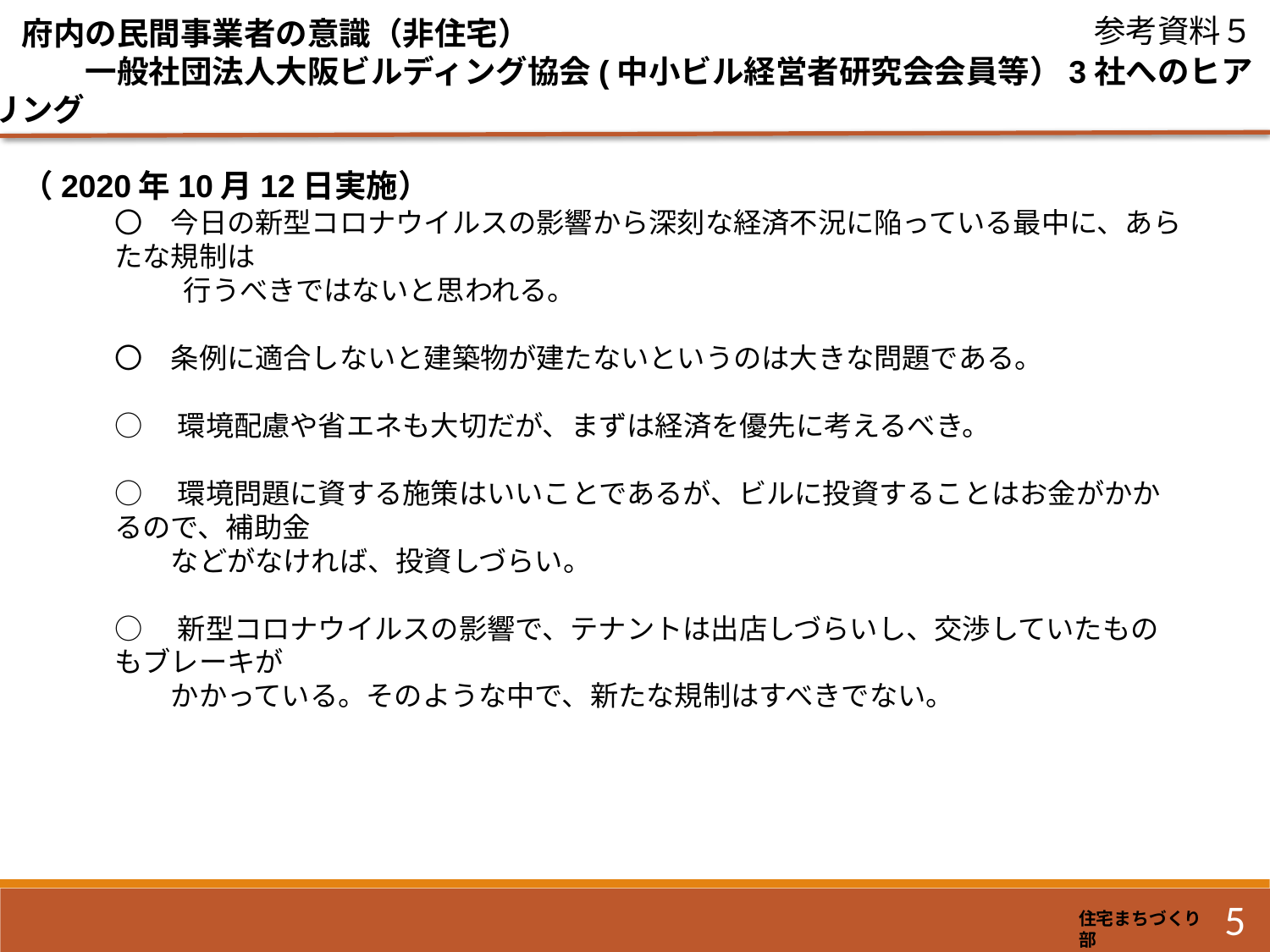

参考資料５
府内の民間事業者の意識（非住宅）
　　一般社団法人大阪ビルディング協会(中小ビル経営者研究会会員等）3社へのヒアリング
　　　　　　　　　　　　　　　　　　　　　　　　　　　　　　　　　　　　　　　（2020年10月12日実施）
〇　今日の新型コロナウイルスの影響から深刻な経済不況に陥っている最中に、あらたな規制は
　　  行うべきではないと思われる。

〇　条例に適合しないと建築物が建たないというのは大きな問題である。

○　環境配慮や省エネも大切だが、まずは経済を優先に考えるべき。

○　環境問題に資する施策はいいことであるが、ビルに投資することはお金がかかるので、補助金
　　などがなければ、投資しづらい。

○　新型コロナウイルスの影響で、テナントは出店しづらいし、交渉していたものもブレーキが
　　かかっている。そのような中で、新たな規制はすべきでない。

5
住宅まちづくり部